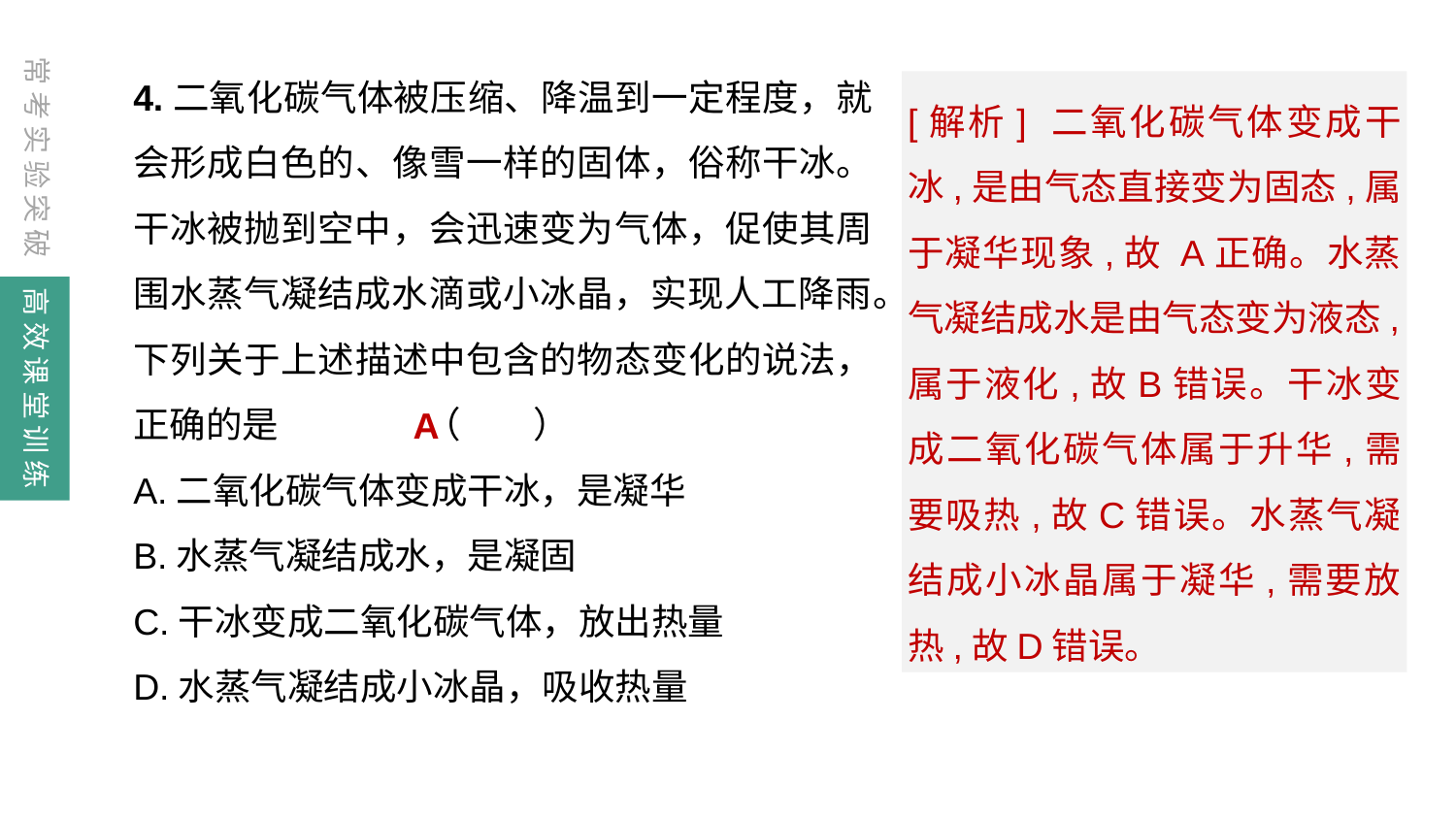

常考实验突破
4.二氧化碳气体被压缩、降温到一定程度，就会形成白色的、像雪一样的固体，俗称干冰。干冰被抛到空中，会迅速变为气体，促使其周围水蒸气凝结成水滴或小冰晶，实现人工降雨。下列关于上述描述中包含的物态变化的说法，正确的是	（　　）
A.二氧化碳气体变成干冰，是凝华
B.水蒸气凝结成水，是凝固
C.干冰变成二氧化碳气体，放出热量
D.水蒸气凝结成小冰晶，吸收热量
[解析] 二氧化碳气体变成干冰,是由气态直接变为固态,属于凝华现象,故 A正确。水蒸气凝结成水是由气态变为液态,属于液化,故B错误。干冰变成二氧化碳气体属于升华,需要吸热,故C错误。水蒸气凝结成小冰晶属于凝华,需要放热,故D错误。

高效课堂训练
A